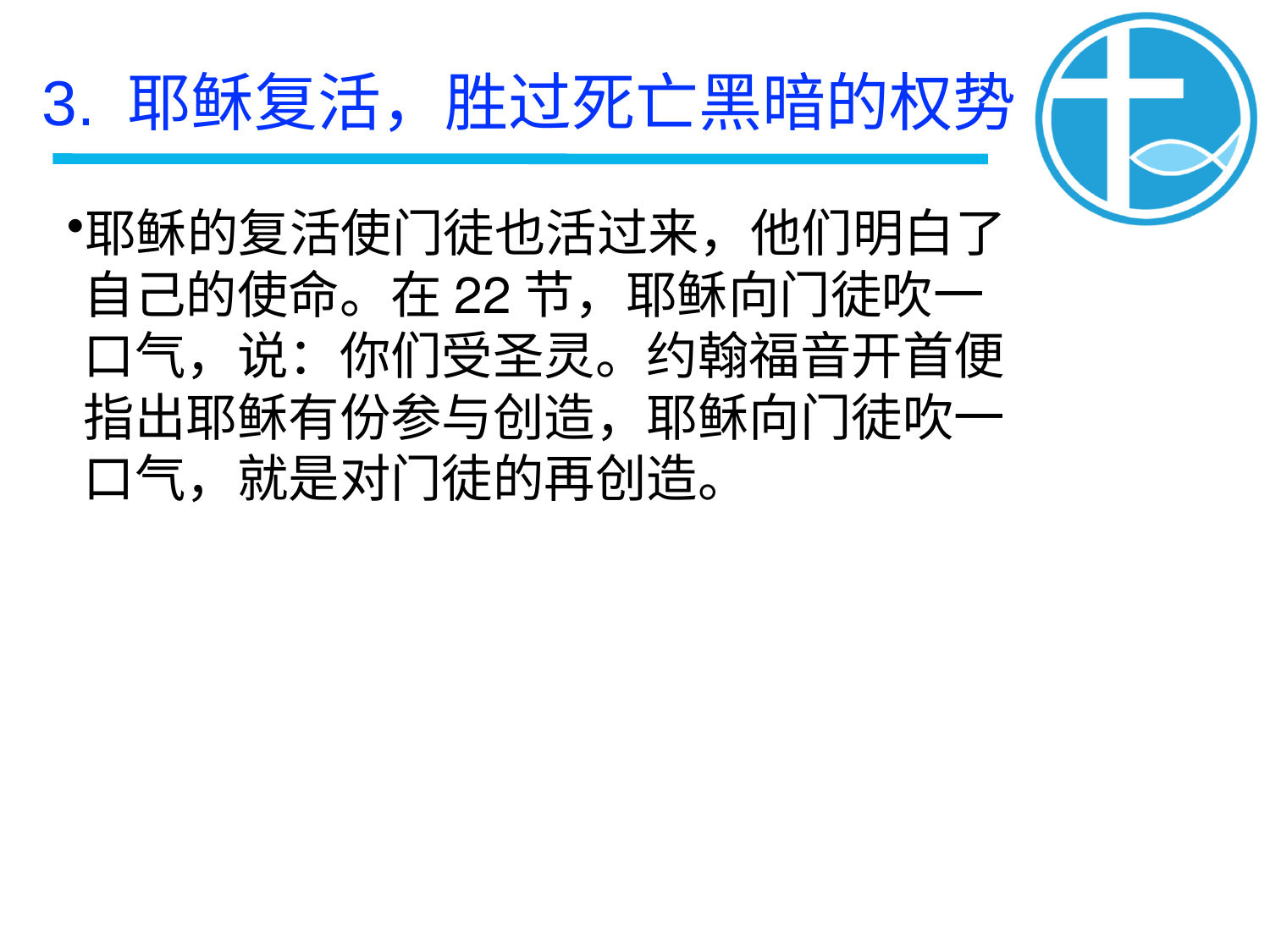

3. 耶稣复活，胜过死亡黑暗的权势
耶稣的复活使门徒也活过来，他们明白了自己的使命。在22节，耶稣向门徒吹一口气，说：你们受圣灵。约翰福音开首便指出耶稣有份参与创造，耶稣向门徒吹一口气，就是对门徒的再创造。